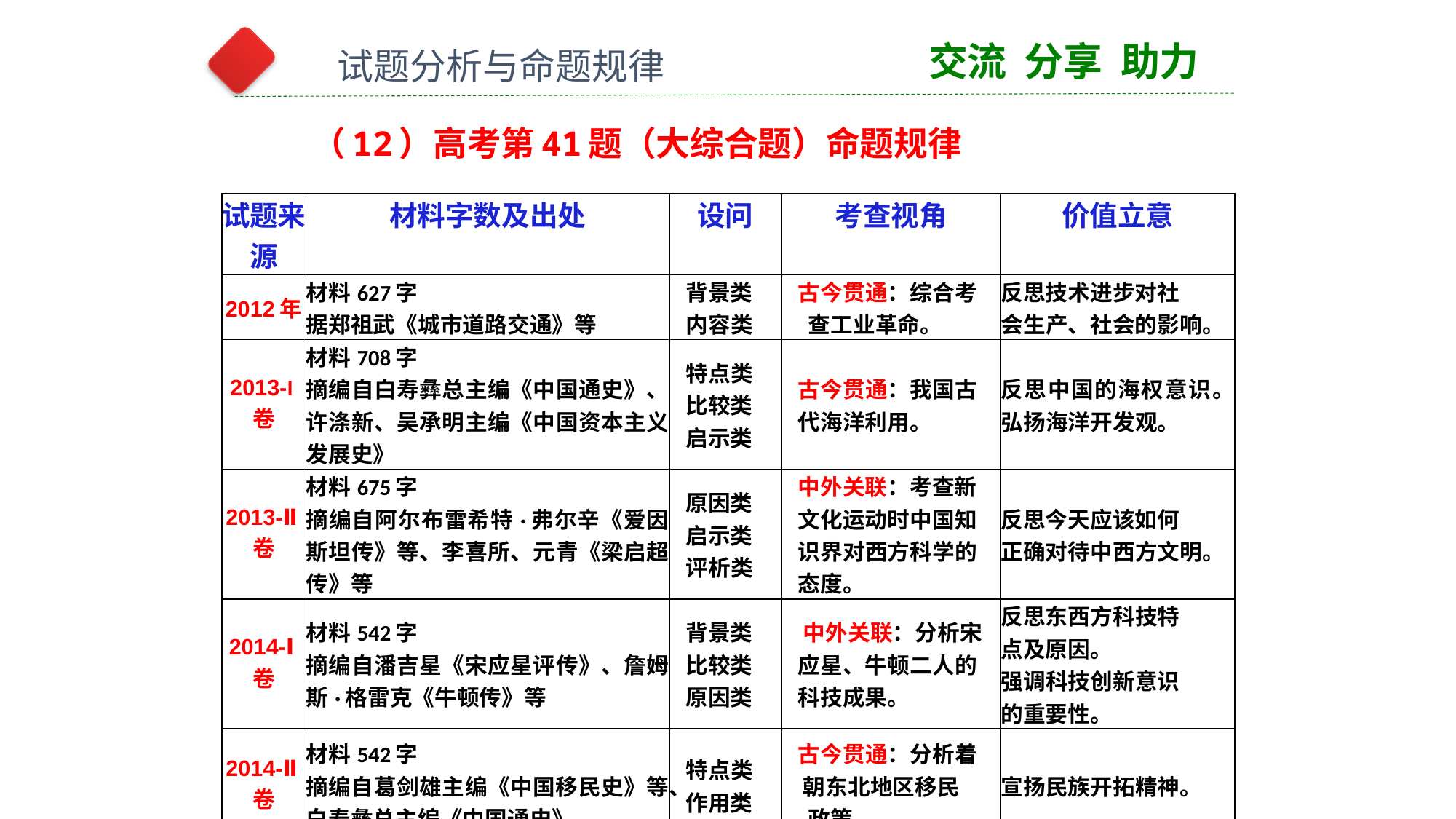

交流  分享  助力

试题分析与命题规律
# （12）高考第41题（大综合题）命题规律
| 试题来源 | 材料字数及出处 | 设问 | 考查视角 | 价值立意 |
| --- | --- | --- | --- | --- |
| 2012年 | 材料627字 据郑祖武《城市道路交通》等 | 背景类 内容类 | 古今贯通：综合考 查工业革命。 | 反思技术进步对社 会生产、社会的影响。 |
| 2013-I卷 | 材料708字 摘编自白寿彝总主编《中国通史》、许涤新、吴承明主编《中国资本主义发展史》 | 特点类 比较类 启示类 | 古今贯通：我国古 代海洋利用。 | 反思中国的海权意识。弘扬海洋开发观。 |
| 2013-Ⅱ卷 | 材料675字 摘编自阿尔布雷希特·弗尔辛《爱因斯坦传》等、李喜所、元青《梁启超传》等 | 原因类 启示类 评析类 | 中外关联：考查新 文化运动时中国知 识界对西方科学的 态度。 | 反思今天应该如何 正确对待中西方文明。 |
| 2014-Ⅰ卷 | 材料542字 摘编自潘吉星《宋应星评传》、詹姆斯·格雷克《牛顿传》等 | 背景类 比较类 原因类 | 中外关联：分析宋 应星、牛顿二人的 科技成果。 | 反思东西方科技特 点及原因。 强调科技创新意识 的重要性。 |
| 2014-Ⅱ卷 | 材料542字 摘编自葛剑雄主编《中国移民史》等、白寿彝总主编《中国通史》 | 特点类 作用类 | 古今贯通：分析着 朝东北地区移民 政策。 | 宣扬民族开拓精神。 |